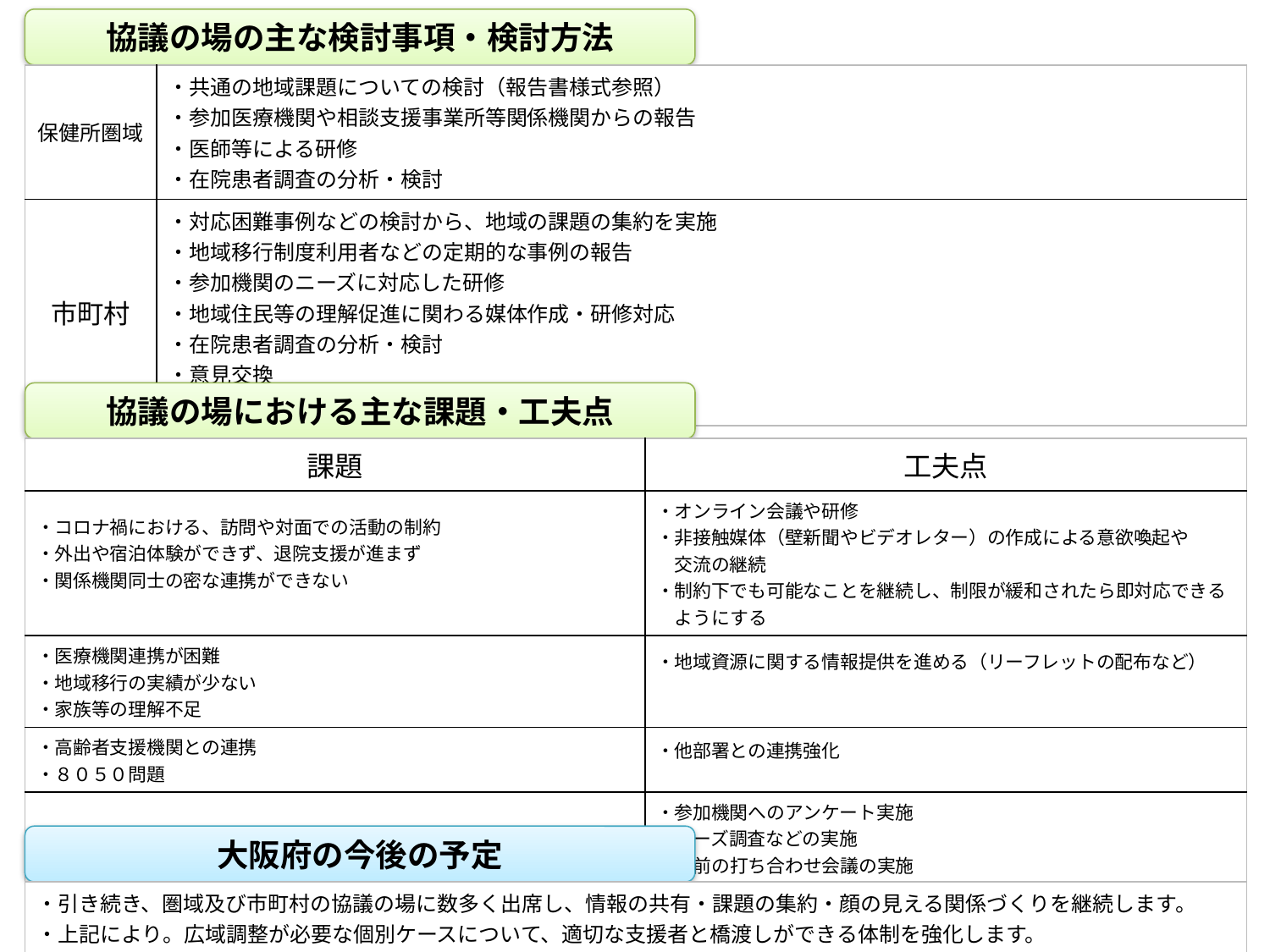

協議の場の主な検討事項・検討方法
| 保健所圏域 | ・共通の地域課題についての検討（報告書様式参照） ・参加医療機関や相談支援事業所等関係機関からの報告 ・医師等による研修 ・在院患者調査の分析・検討 |
| --- | --- |
| 市町村 | ・対応困難事例などの検討から、地域の課題の集約を実施 ・地域移行制度利用者などの定期的な事例の報告 ・参加機関のニーズに対応した研修 ・地域住民等の理解促進に関わる媒体作成・研修対応 ・在院患者調査の分析・検討 ・意見交換 上記のような内容を、1つから複数組み合わせて開催 |
協議の場における主な課題・工夫点
| 課題 | 工夫点 |
| --- | --- |
| ・コロナ禍における、訪問や対面での活動の制約 ・外出や宿泊体験ができず、退院支援が進まず ・関係機関同士の密な連携ができない | ・オンライン会議や研修 ・非接触媒体（壁新聞やビデオレター）の作成による意欲喚起や 　交流の継続 ・制約下でも可能なことを継続し、制限が緩和されたら即対応できる 　ようにする |
| ・医療機関連携が困難 ・地域移行の実績が少ない ・家族等の理解不足 | ・地域資源に関する情報提供を進める（リーフレットの配布など） |
| ・高齢者支援機関との連携 ・８０５０問題 | ・他部署との連携強化 |
| ・会議の運営方法 | ・参加機関へのアンケート実施 ・ニーズ調査などの実施 ・事前の打ち合わせ会議の実施 |
大阪府の今後の予定
| ・引き続き、圏域及び市町村の協議の場に数多く出席し、情報の共有・課題の集約・顔の見える関係づくりを継続します。 ・上記により。広域調整が必要な個別ケースについて、適切な支援者と橋渡しができる体制を強化します。 |
| --- |